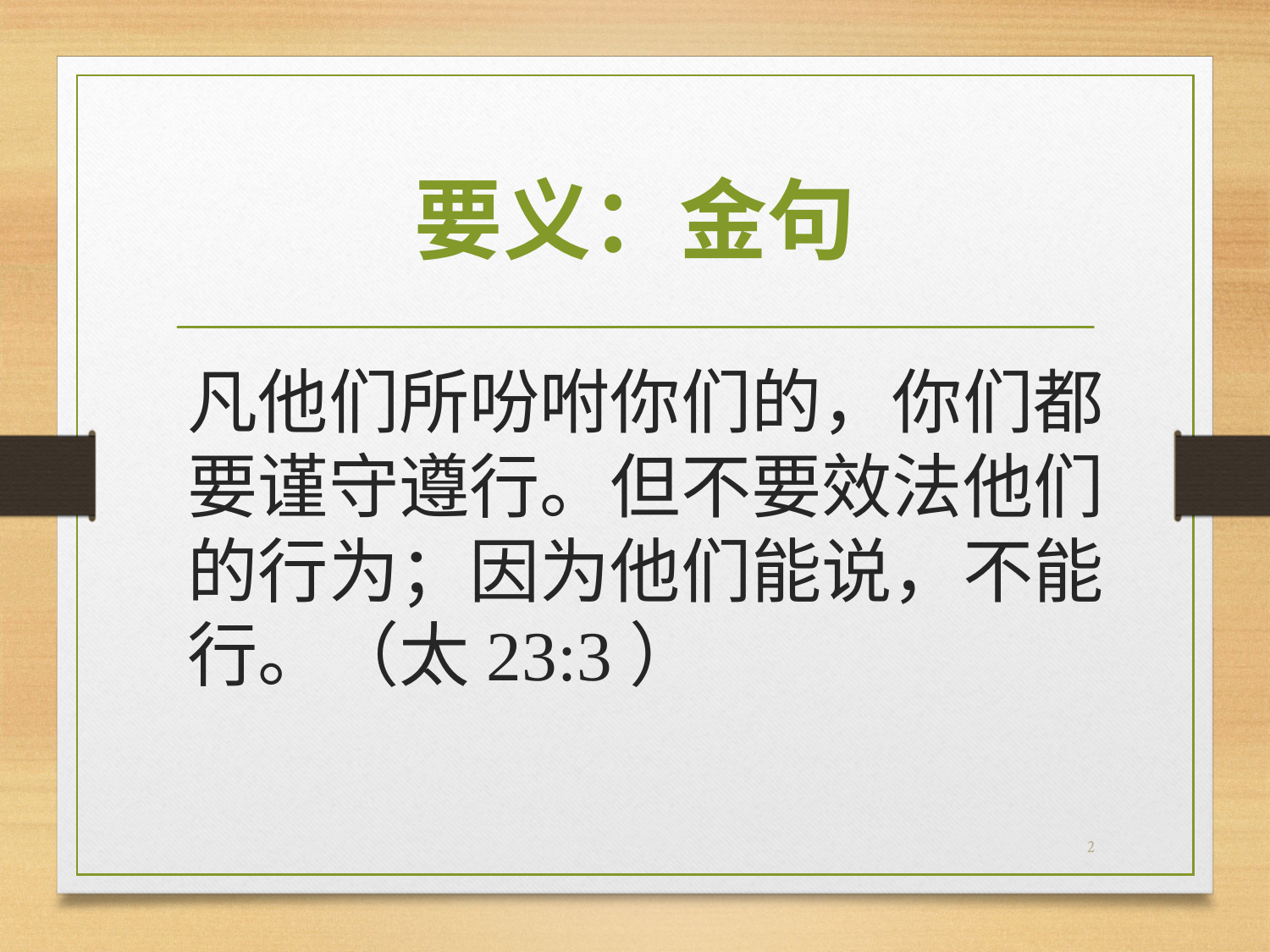

# 要义：金句
凡他们所吩咐你们的，你们都要谨守遵行。但不要效法他们的行为；因为他们能说，不能行。（太23:3）
2